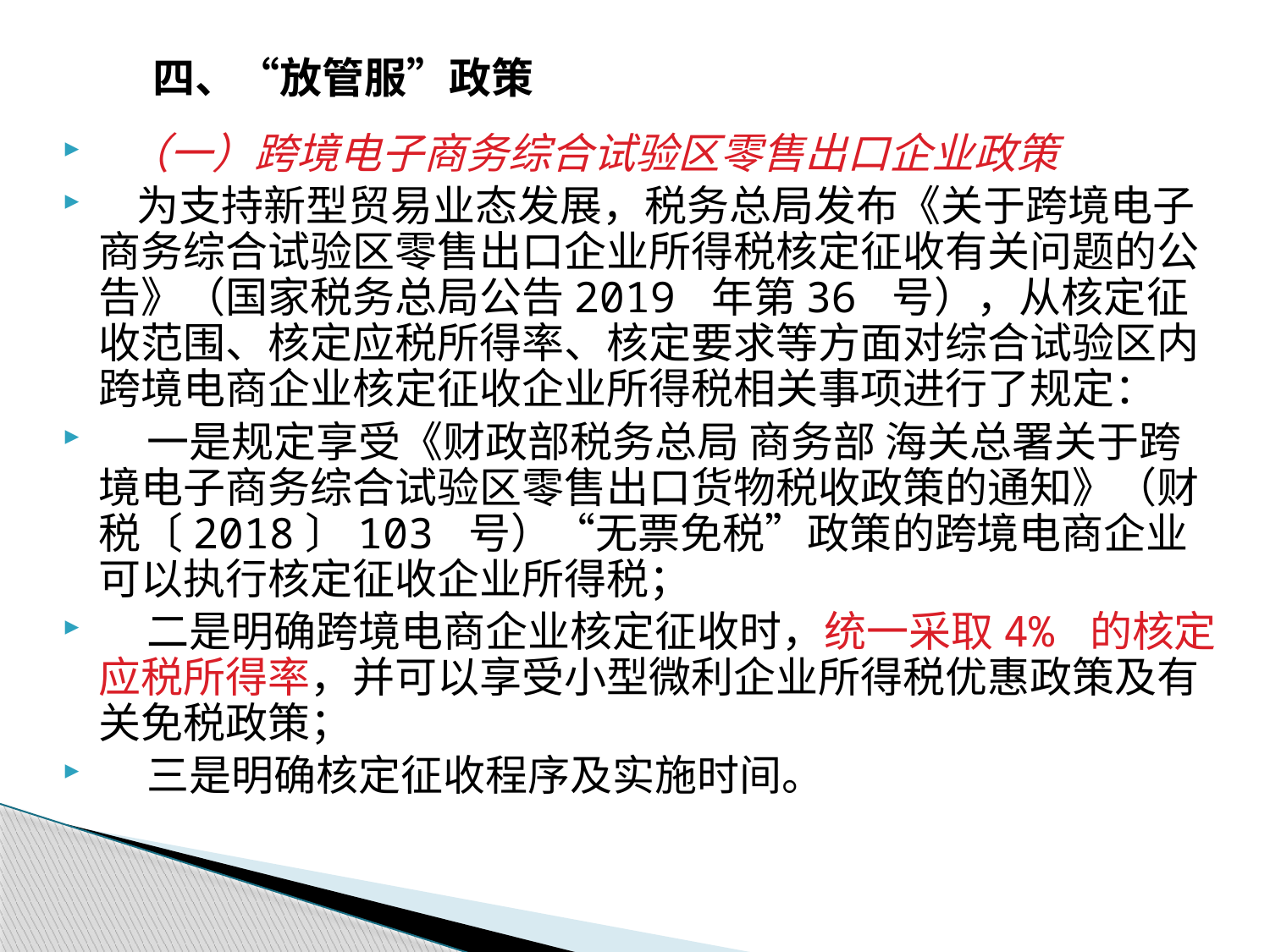

# 四、“放管服”政策
  （一）跨境电子商务综合试验区零售出口企业政策
   为支持新型贸易业态发展，税务总局发布《关于跨境电子商务综合试验区零售出口企业所得税核定征收有关问题的公告》（国家税务总局公告2019 年第36 号），从核定征收范围、核定应税所得率、核定要求等方面对综合试验区内跨境电商企业核定征收企业所得税相关事项进行了规定：
    一是规定享受《财政部税务总局 商务部 海关总署关于跨境电子商务综合试验区零售出口货物税收政策的通知》（财税〔2018〕103 号）“无票免税”政策的跨境电商企业可以执行核定征收企业所得税；
    二是明确跨境电商企业核定征收时，统一采取4% 的核定应税所得率，并可以享受小型微利企业所得税优惠政策及有关免税政策；
    三是明确核定征收程序及实施时间。